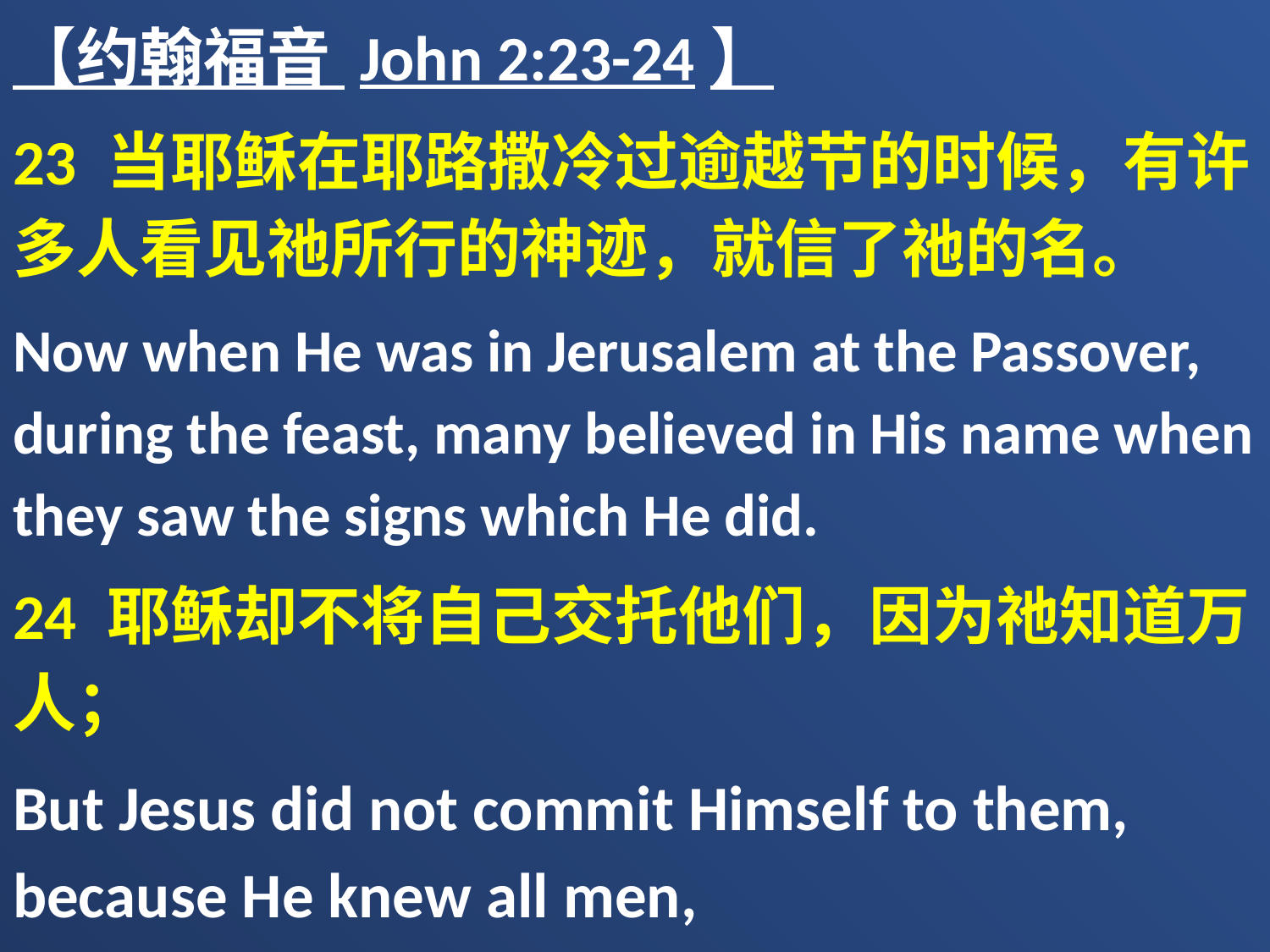

【约翰福音 John 2:23-24】
23 当耶稣在耶路撒冷过逾越节的时候，有许多人看见祂所行的神迹，就信了祂的名。
Now when He was in Jerusalem at the Passover, during the feast, many believed in His name when they saw the signs which He did.
24 耶稣却不将自己交托他们，因为祂知道万人；
But Jesus did not commit Himself to them, because He knew all men,